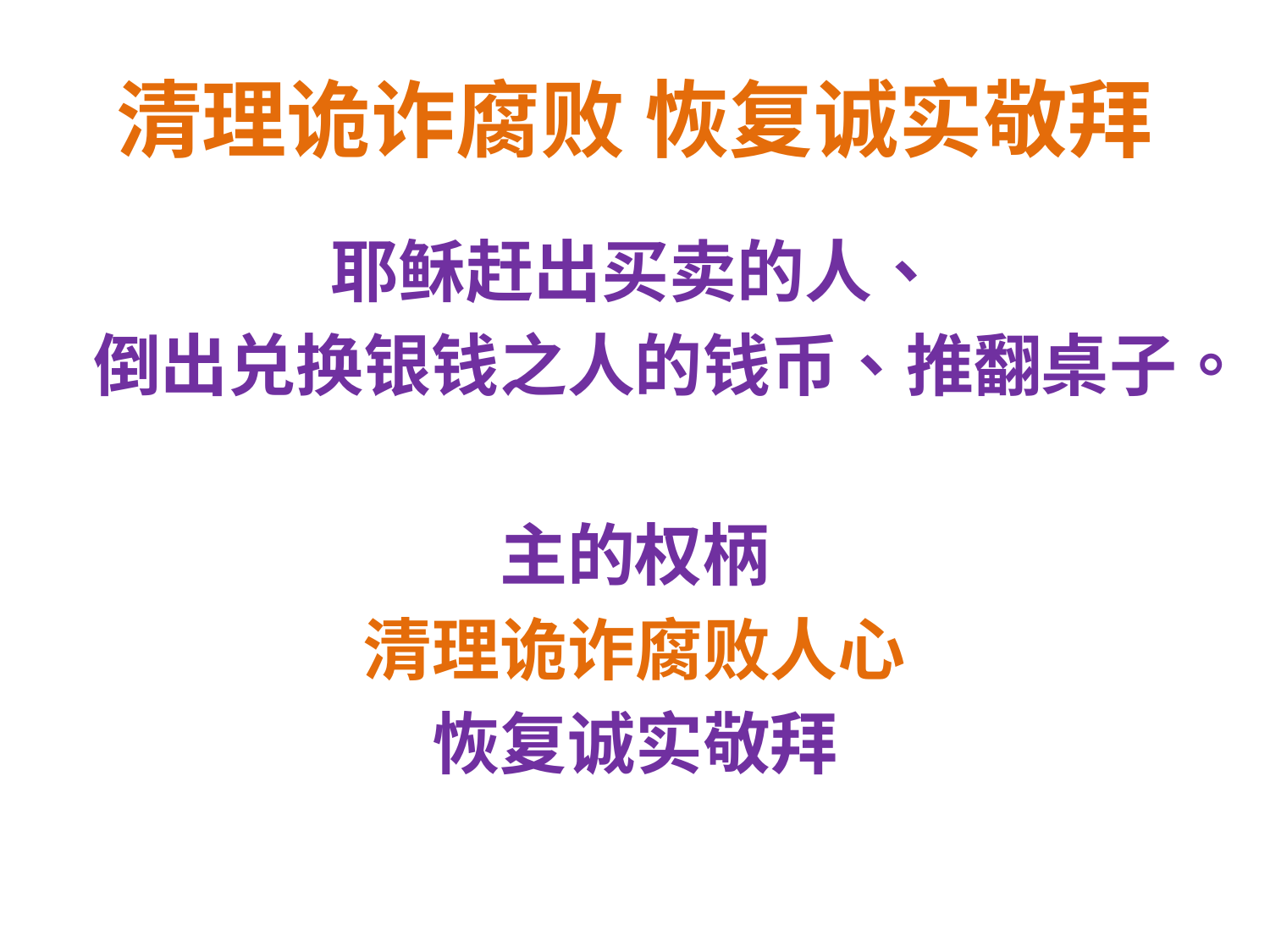

# 清理诡诈腐败 恢复诚实敬拜
耶稣赶出买卖的人、
倒出兑换银钱之人的钱币、推翻桌子。

主的权柄
清理诡诈腐败人心
恢复诚实敬拜